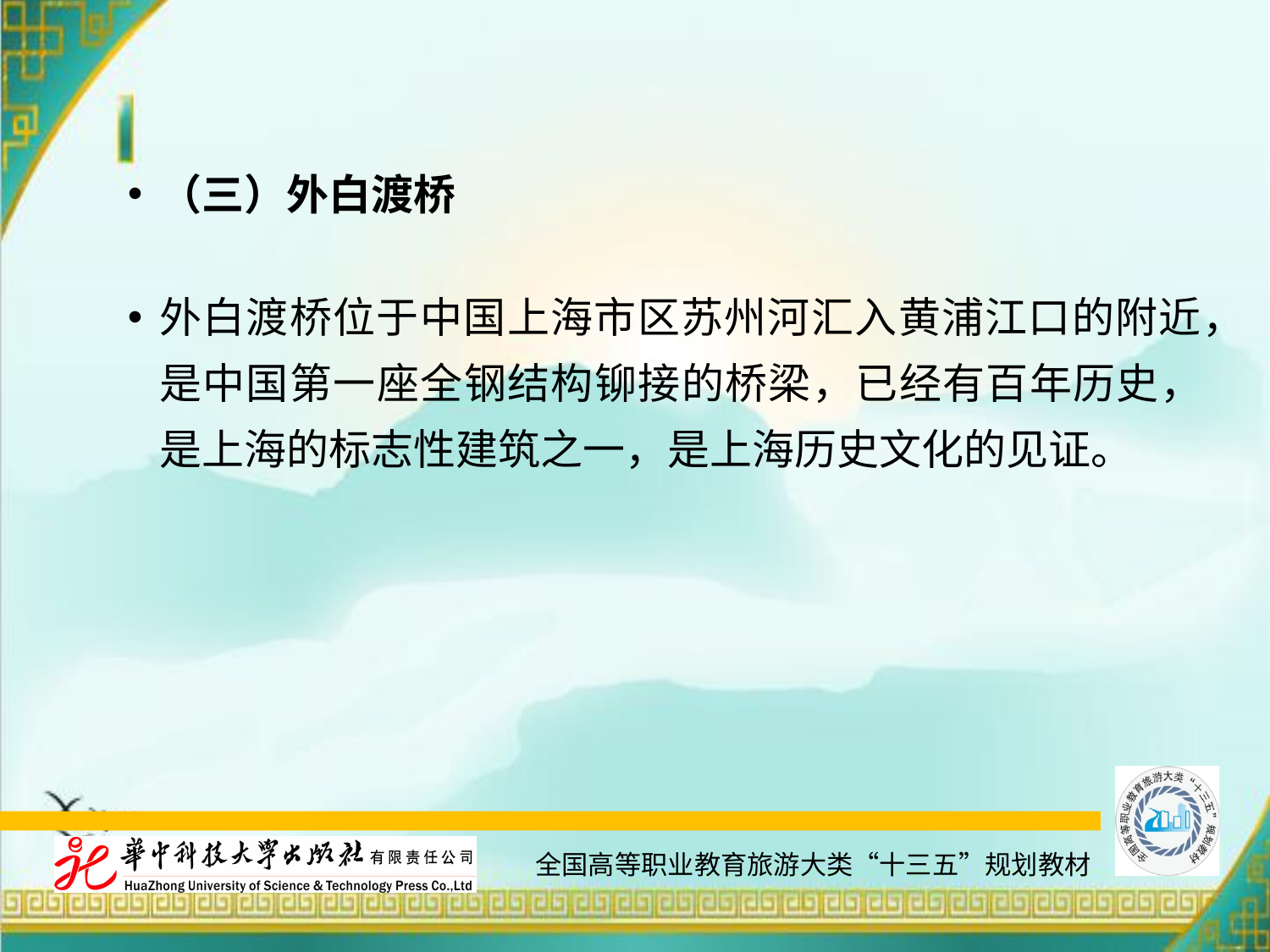

#
（三）外白渡桥

外白渡桥位于中国上海市区苏州河汇入黄浦江口的附近，是中国第一座全钢结构铆接的桥梁，已经有百年历史，是上海的标志性建筑之一，是上海历史文化的见证。